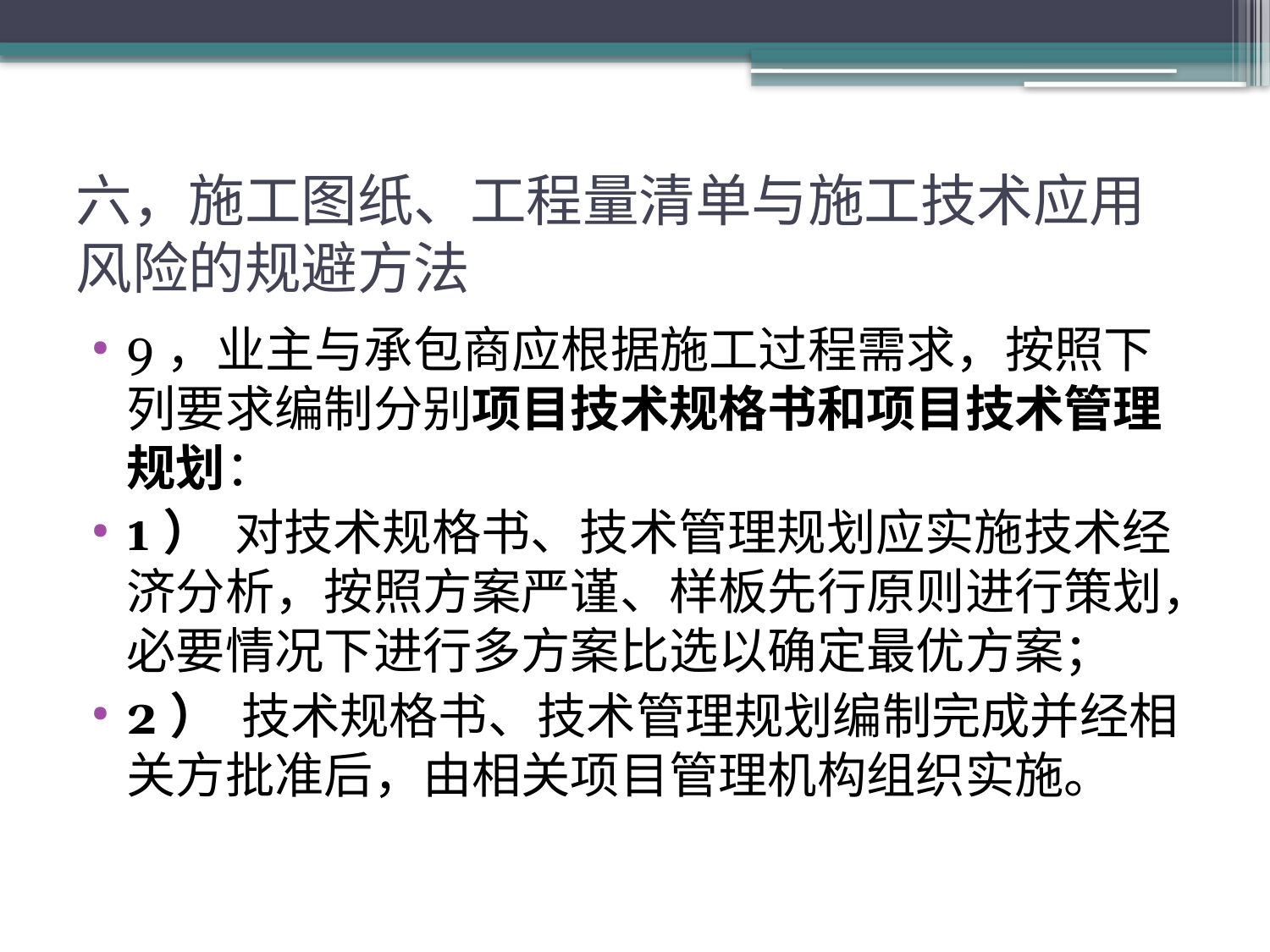

# 六，施工图纸、工程量清单与施工技术应用风险的规避方法
9，业主与承包商应根据施工过程需求，按照下列要求编制分别项目技术规格书和项目技术管理规划：
1）  对技术规格书、技术管理规划应实施技术经济分析，按照方案严谨、样板先行原则进行策划，必要情况下进行多方案比选以确定最优方案；
2）  技术规格书、技术管理规划编制完成并经相关方批准后，由相关项目管理机构组织实施。